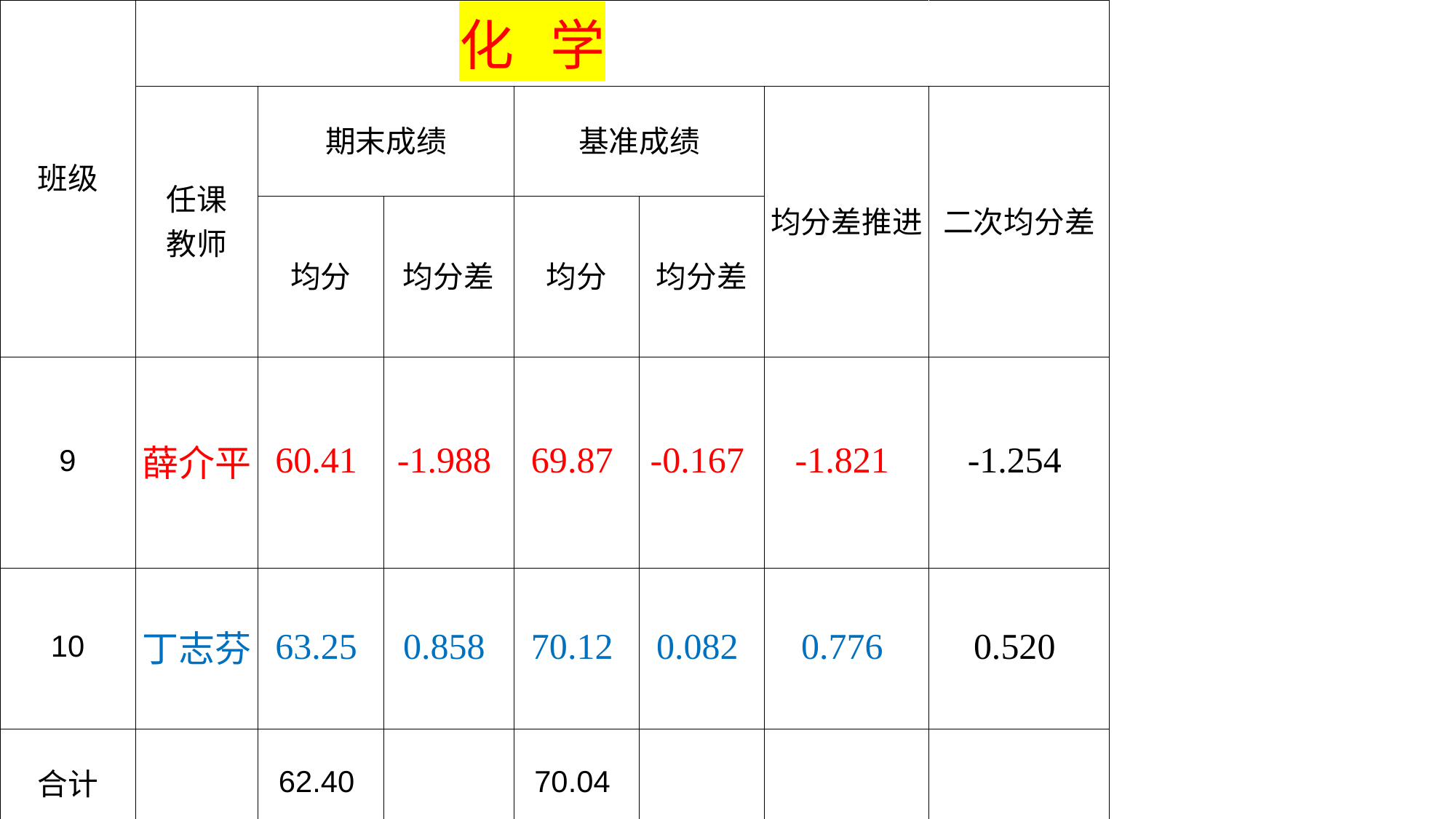

| 班级 | 化 学 |  |  |  |  |  |  |
| --- | --- | --- | --- | --- | --- | --- | --- |
|  | 任课 教师 | 期末成绩 |  | 基准成绩 |  | 均分差推进 | 二次均分差 |
|  |  | 均分 | 均分差 | 均分 | 均分差 |  |  |
| 9 | 薛介平 | 60.41 | -1.988 | 69.87 | -0.167 | -1.821 | -1.254 |
| 10 | 丁志芬 | 63.25 | 0.858 | 70.12 | 0.082 | 0.776 | 0.520 |
| 合计 |  | 62.40 |  | 70.04 |  |  |  |